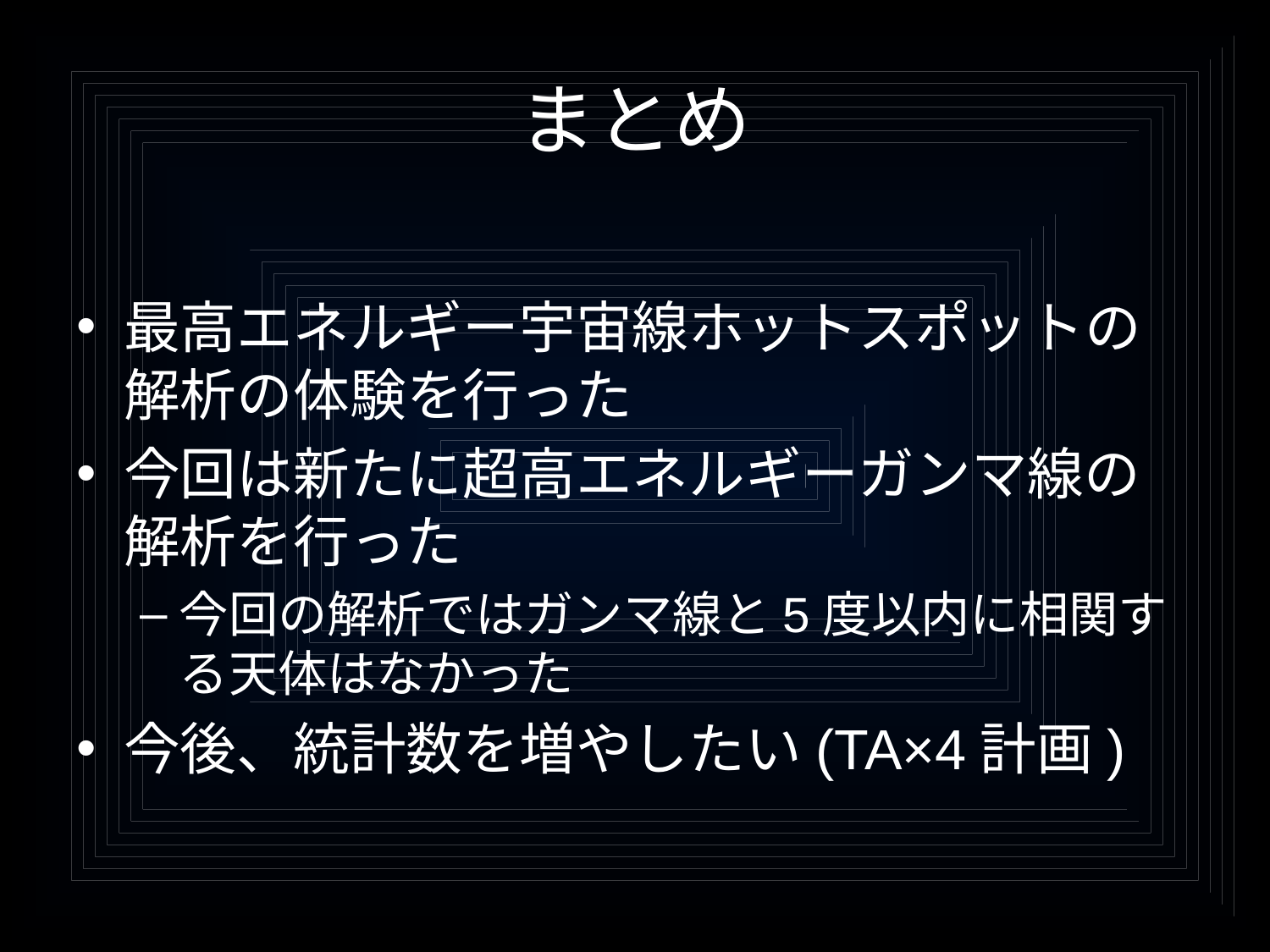

# まとめ
最高エネルギー宇宙線ホットスポットの解析の体験を行った
今回は新たに超高エネルギーガンマ線の解析を行った
今回の解析ではガンマ線と5度以内に相関する天体はなかった
今後、統計数を増やしたい(TA×4計画)